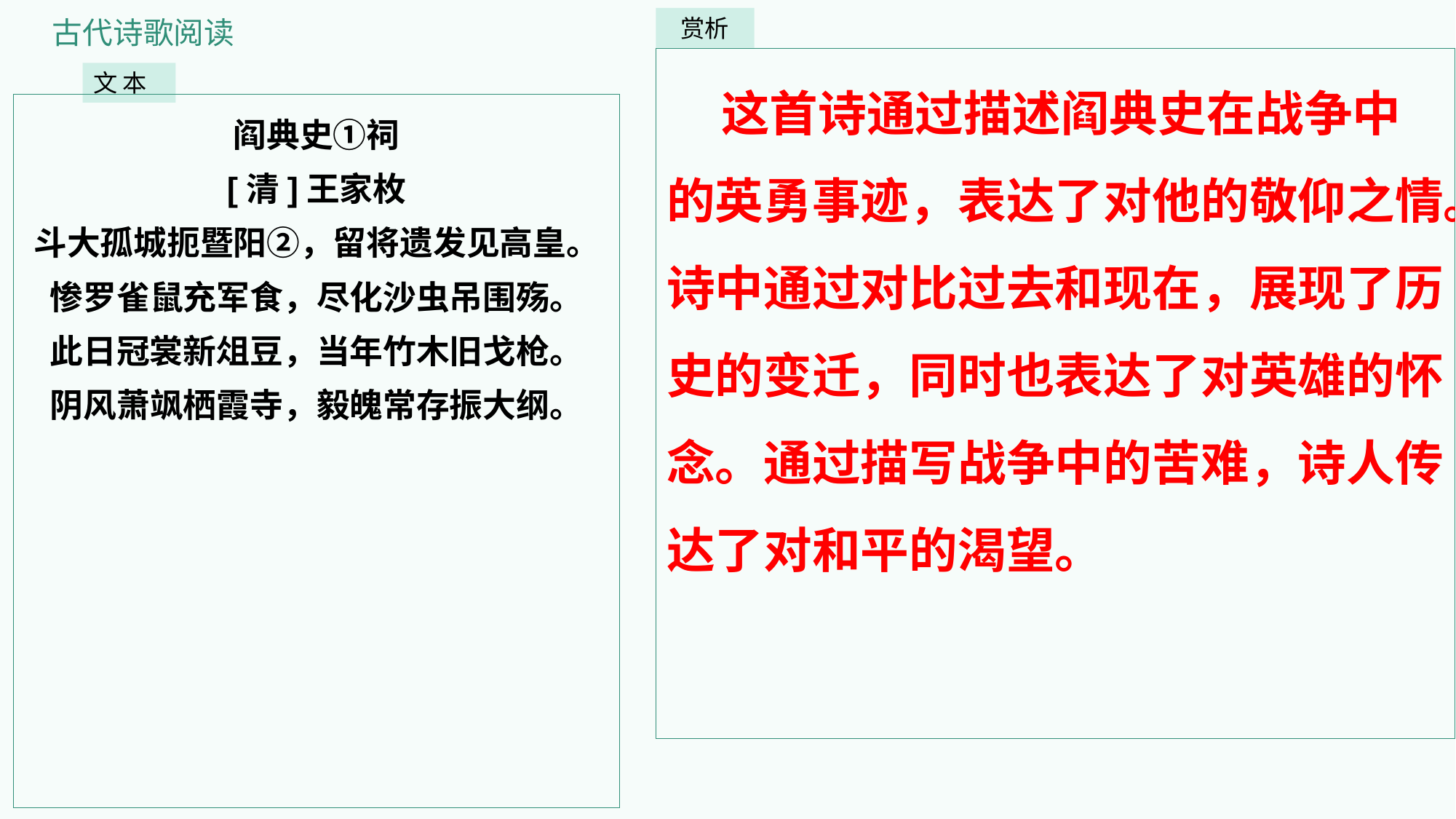

古代诗歌阅读
赏析
这首诗通过描述阎典史在战争中的英勇事迹，表达了对他的敬仰之情。诗中通过对比过去和现在，展现了历史的变迁，同时也表达了对英雄的怀念。通过描写战争中的苦难，诗人传达了对和平的渴望。

文 本
阎典史①祠
[清]王家枚
斗大孤城扼暨阳②，留将遗发见高皇。
惨罗雀鼠充军食，尽化沙虫吊围殇。
此日冠裳新俎豆，当年竹木旧戈枪。
阴风萧飒栖霞寺，毅魄常存振大纲。